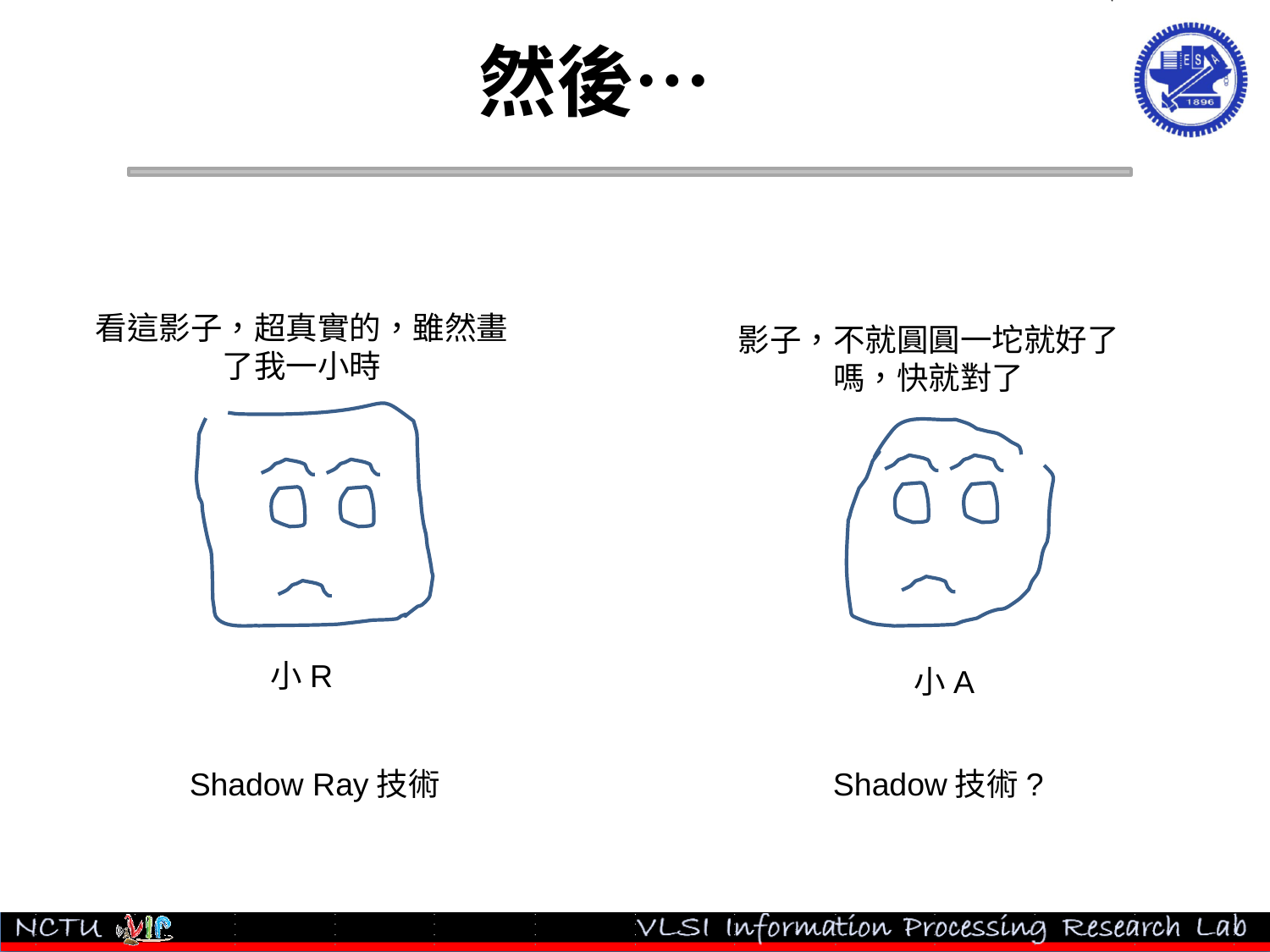

# 然後…
看這影子，超真實的，雖然畫了我一小時
影子，不就圓圓一坨就好了嗎，快就對了

小R
小A
Shadow Ray技術
Shadow技術?